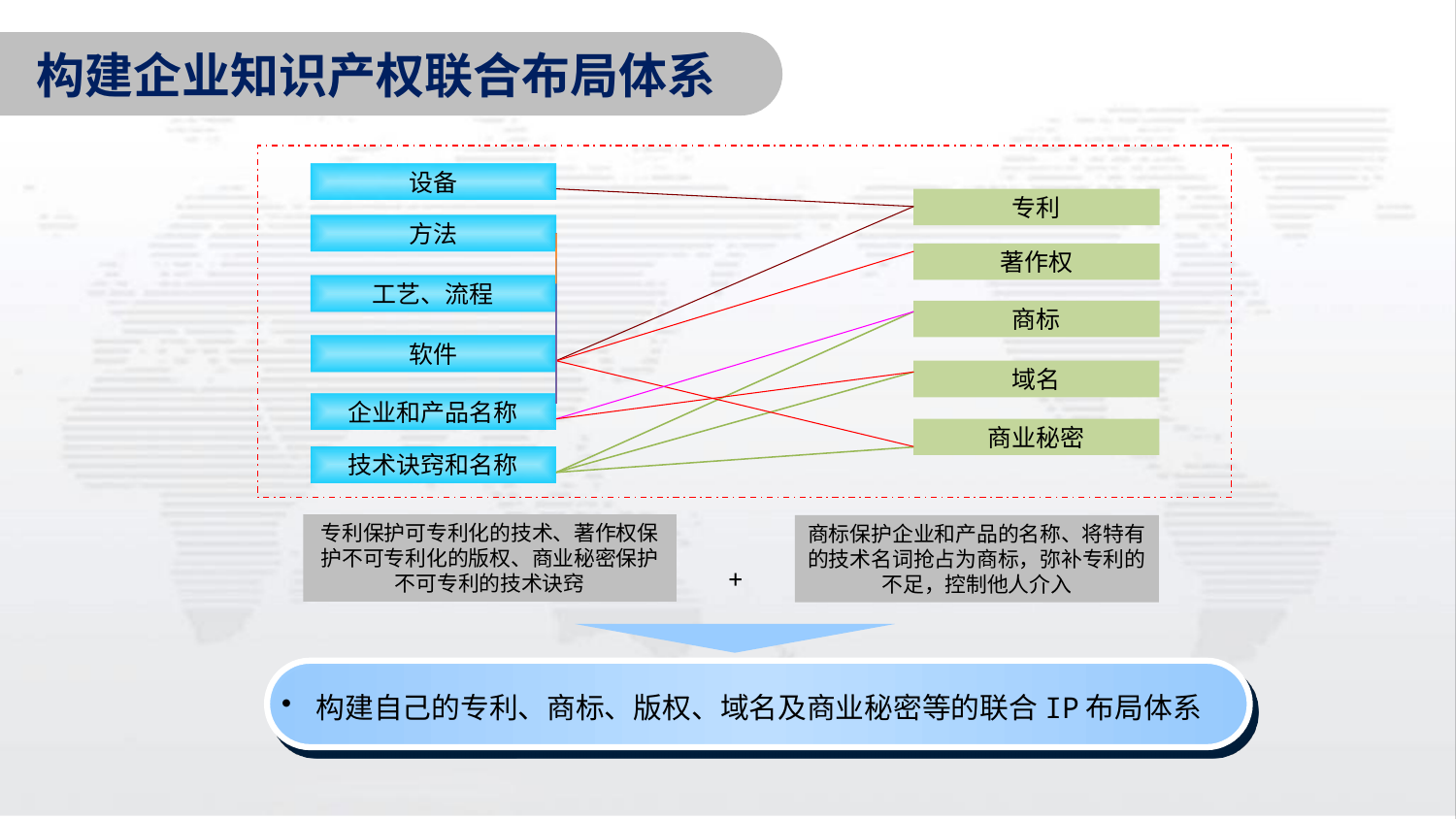

构建企业知识产权联合布局体系

设备

专利

方法
著作权

工艺、流程
商标

软件

域名

企业和产品名称
商业秘密
技术诀窍和名称

专利保护可专利化的技术、著作权保护不可专利化的版权、商业秘密保护不可专利的技术诀窍
商标保护企业和产品的名称、将特有的技术名词抢占为商标，弥补专利的不足，控制他人介入
+

构建自己的专利、商标、版权、域名及商业秘密等的联合IP布局体系